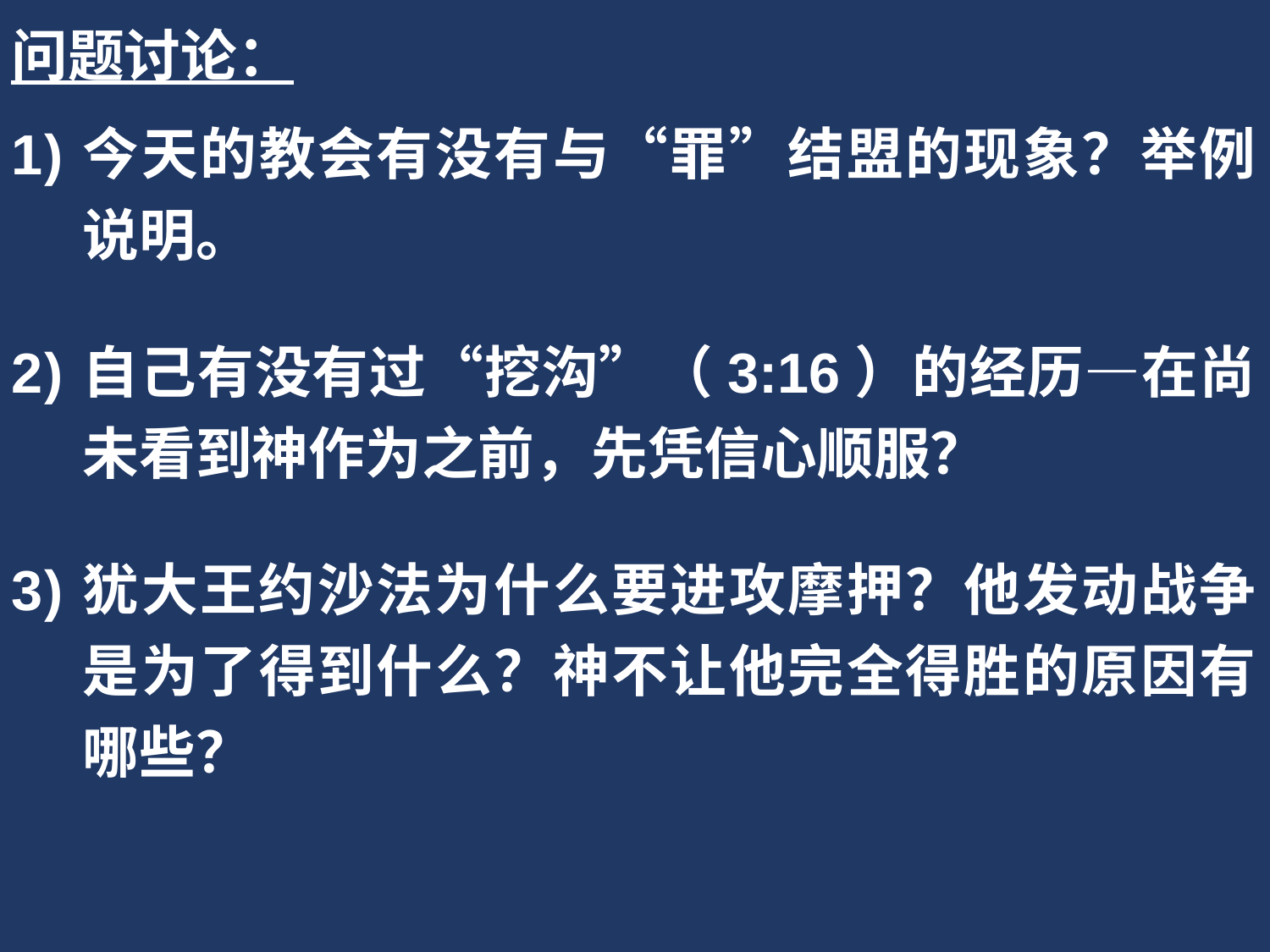

问题讨论：
今天的教会有没有与“罪”结盟的现象？举例说明。

自己有没有过“挖沟”（3:16）的经历—在尚未看到神作为之前，先凭信心顺服？

犹大王约沙法为什么要进攻摩押？他发动战争是为了得到什么？神不让他完全得胜的原因有哪些？